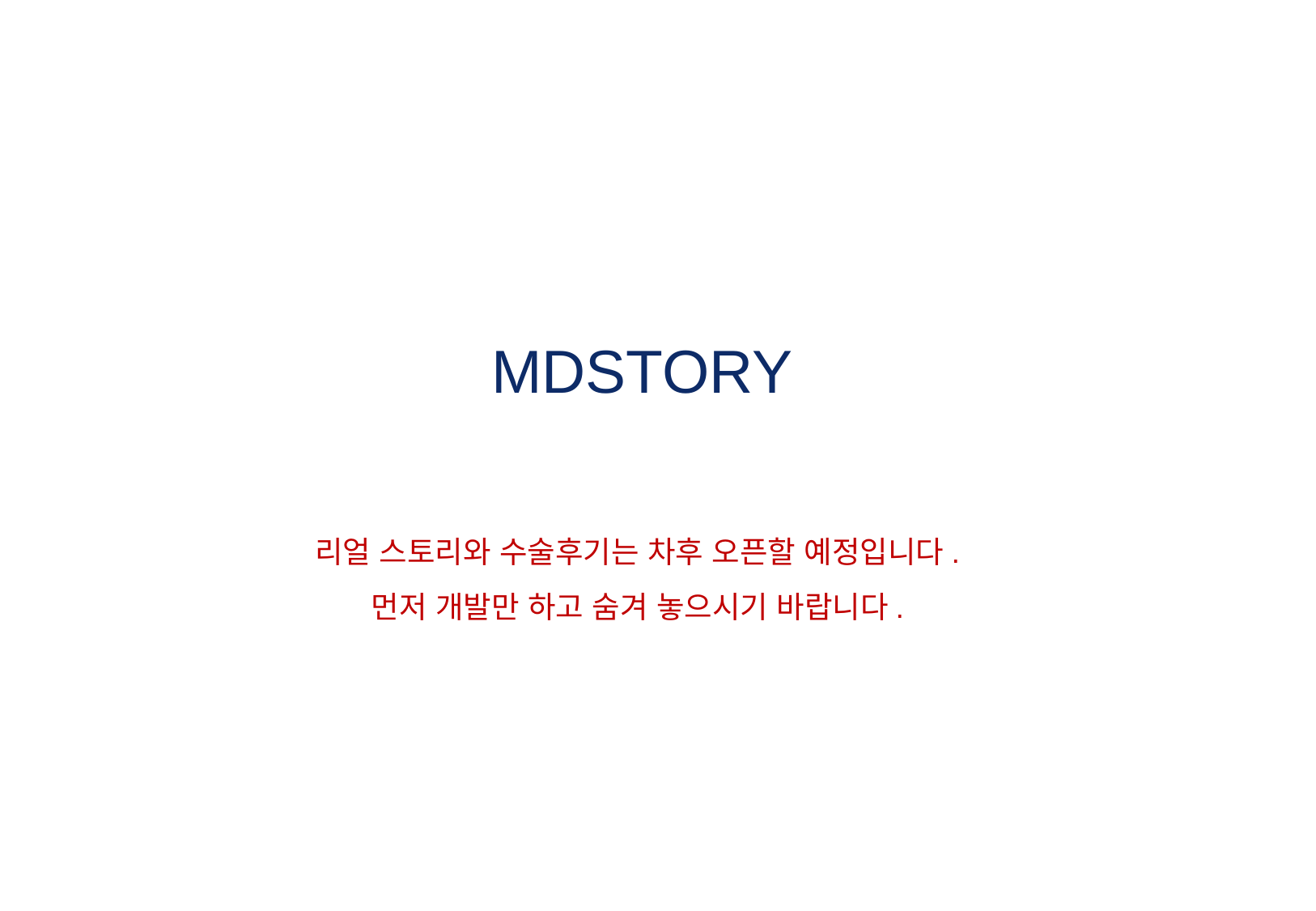

# MDSTORY 리얼 스토리와 수술후기는 차후 오픈할 예정입니다. 먼저 개발만 하고 숨겨 놓으시기 바랍니다.